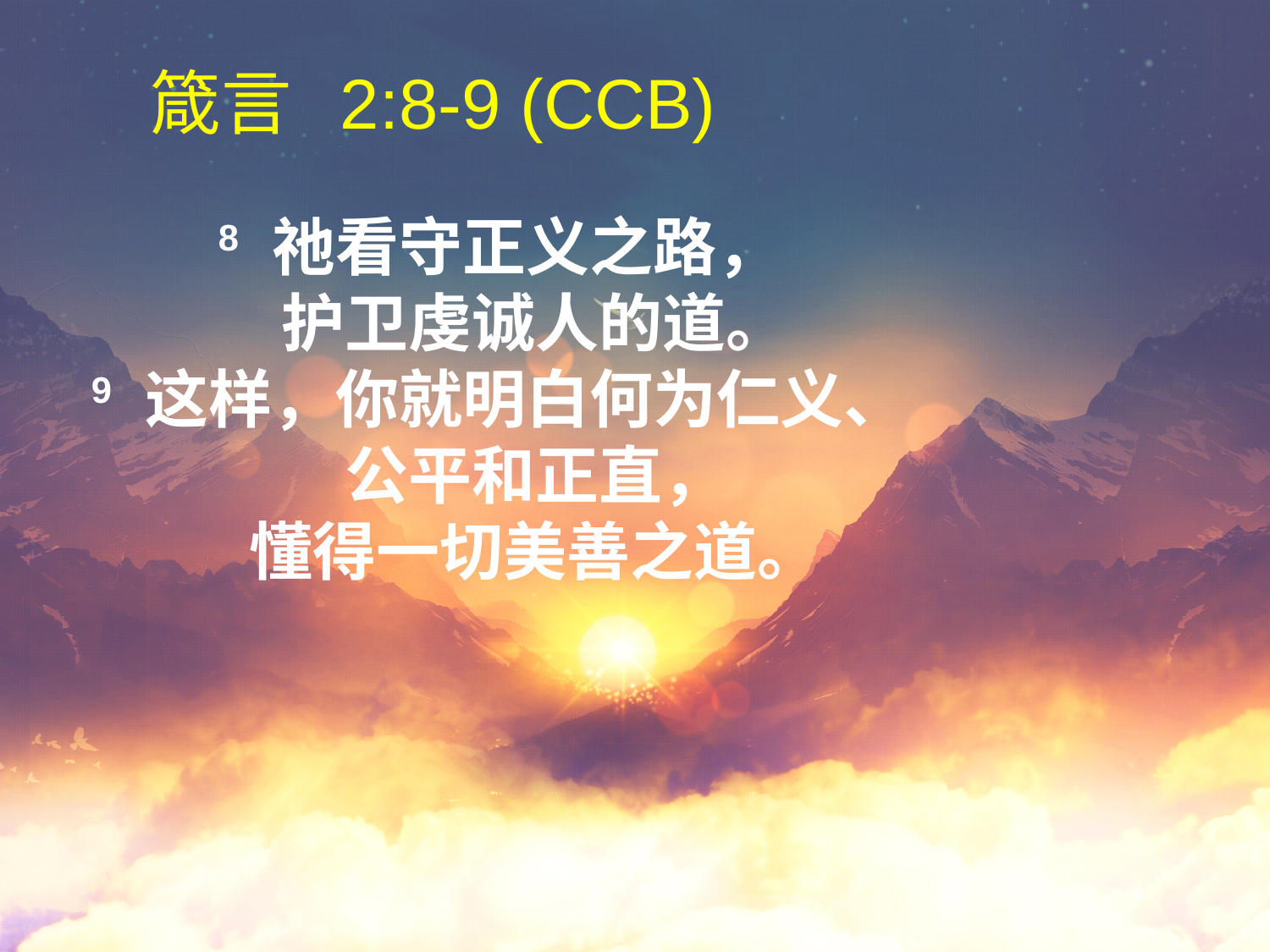

箴言  2:8-9 (CCB)
8 祂看守正义之路，
    护卫虔诚人的道。
9 这样，你就明白何为仁义、
    公平和正直，
    懂得一切美善之道。